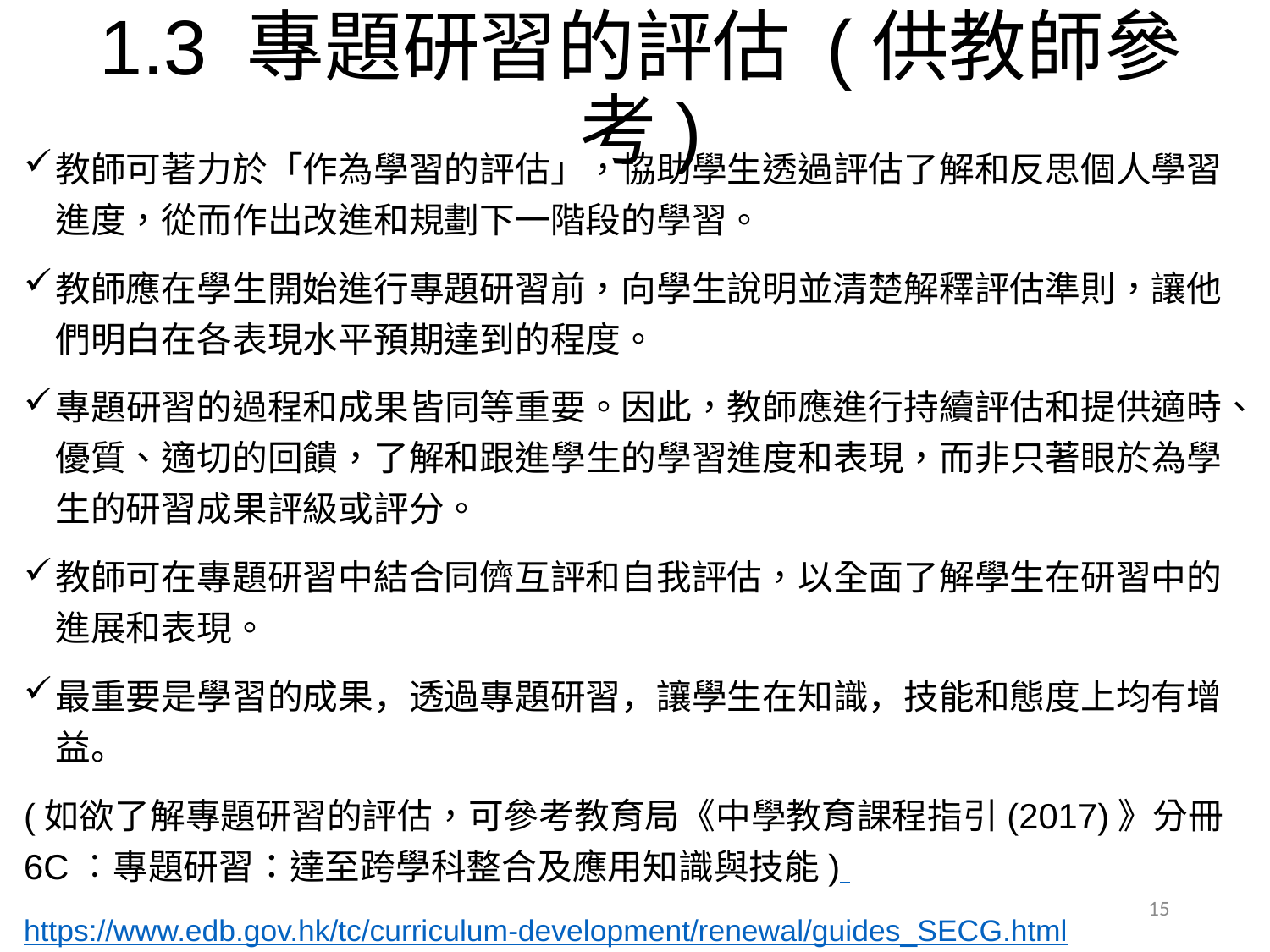

# 1.3 專題研習的評估 (供教師參考)
教師可著力於「作為學習的評估」，協助學生透過評估了解和反思個人學習進度，從而作出改進和規劃下一階段的學習。
教師應在學生開始進行專題研習前，向學生說明並清楚解釋評估準則，讓他們明白在各表現水平預期達到的程度。
專題研習的過程和成果皆同等重要。因此，教師應進行持續評估和提供適時、優質、適切的回饋，了解和跟進學生的學習進度和表現，而非只著眼於為學生的研習成果評級或評分。
教師可在專題研習中結合同儕互評和自我評估，以全面了解學生在研習中的進展和表現。
最重要是學習的成果，透過專題研習，讓學生在知識，技能和態度上均有增益。
(如欲了解專題研習的評估，可參考教育局《中學教育課程指引(2017)》分冊6C︰專題研習：達至跨學科整合及應用知識與技能)
https://www.edb.gov.hk/tc/curriculum-development/renewal/guides_SECG.html
15